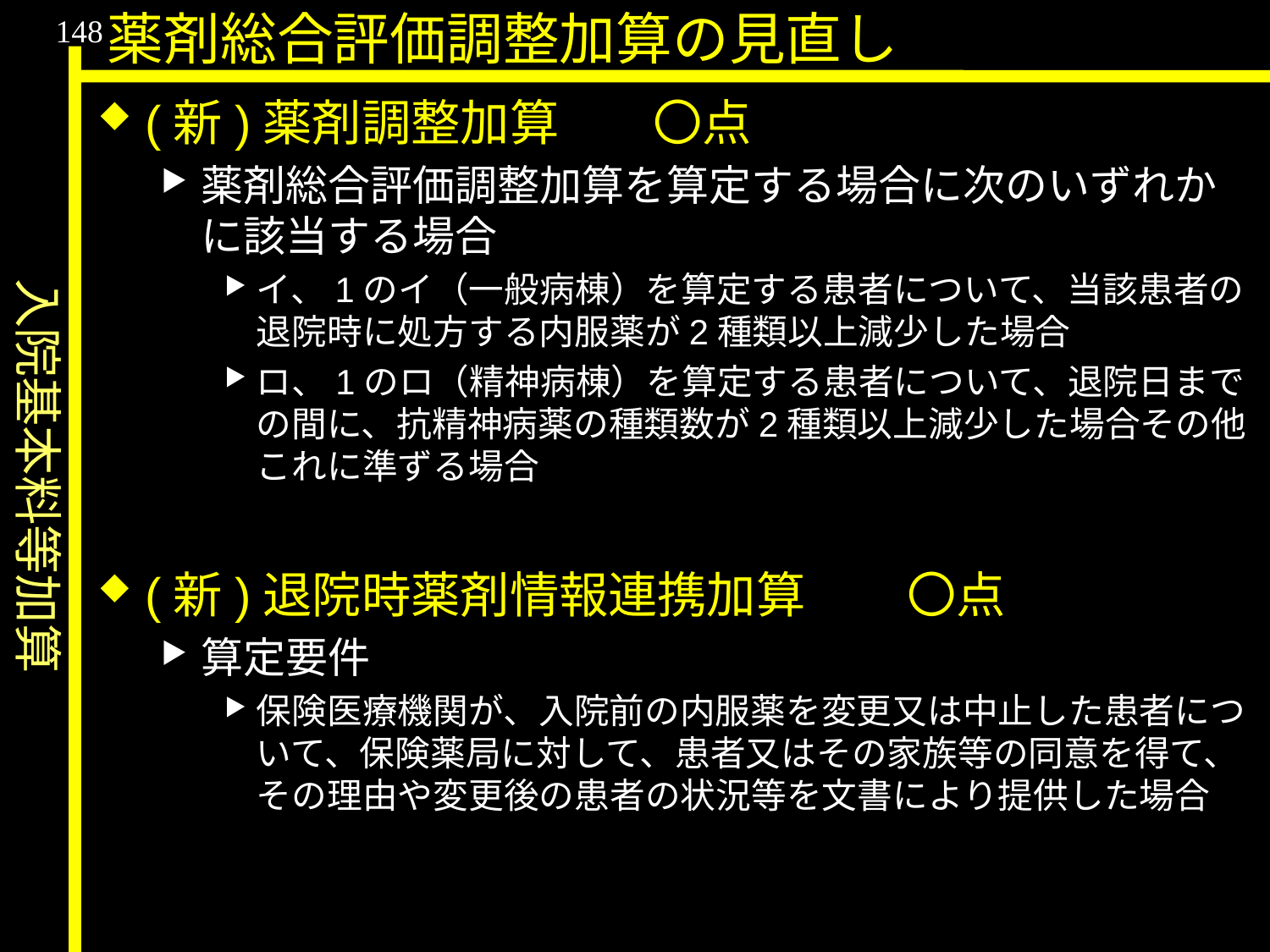

入院基本料等加算
148
薬剤総合評価調整加算の見直し

(新)薬剤調整加算	〇点
薬剤総合評価調整加算を算定する場合に次のいずれかに該当する場合
イ、1のイ（一般病棟）を算定する患者について、当該患者の退院時に処方する内服薬が2種類以上減少した場合
ロ、1のロ（精神病棟）を算定する患者について、退院日までの間に、抗精神病薬の種類数が2種類以上減少した場合その他これに準ずる場合

(新)退院時薬剤情報連携加算	〇点
算定要件
保険医療機関が、入院前の内服薬を変更又は中止した患者について、保険薬局に対して、患者又はその家族等の同意を得て、その理由や変更後の患者の状況等を文書により提供した場合